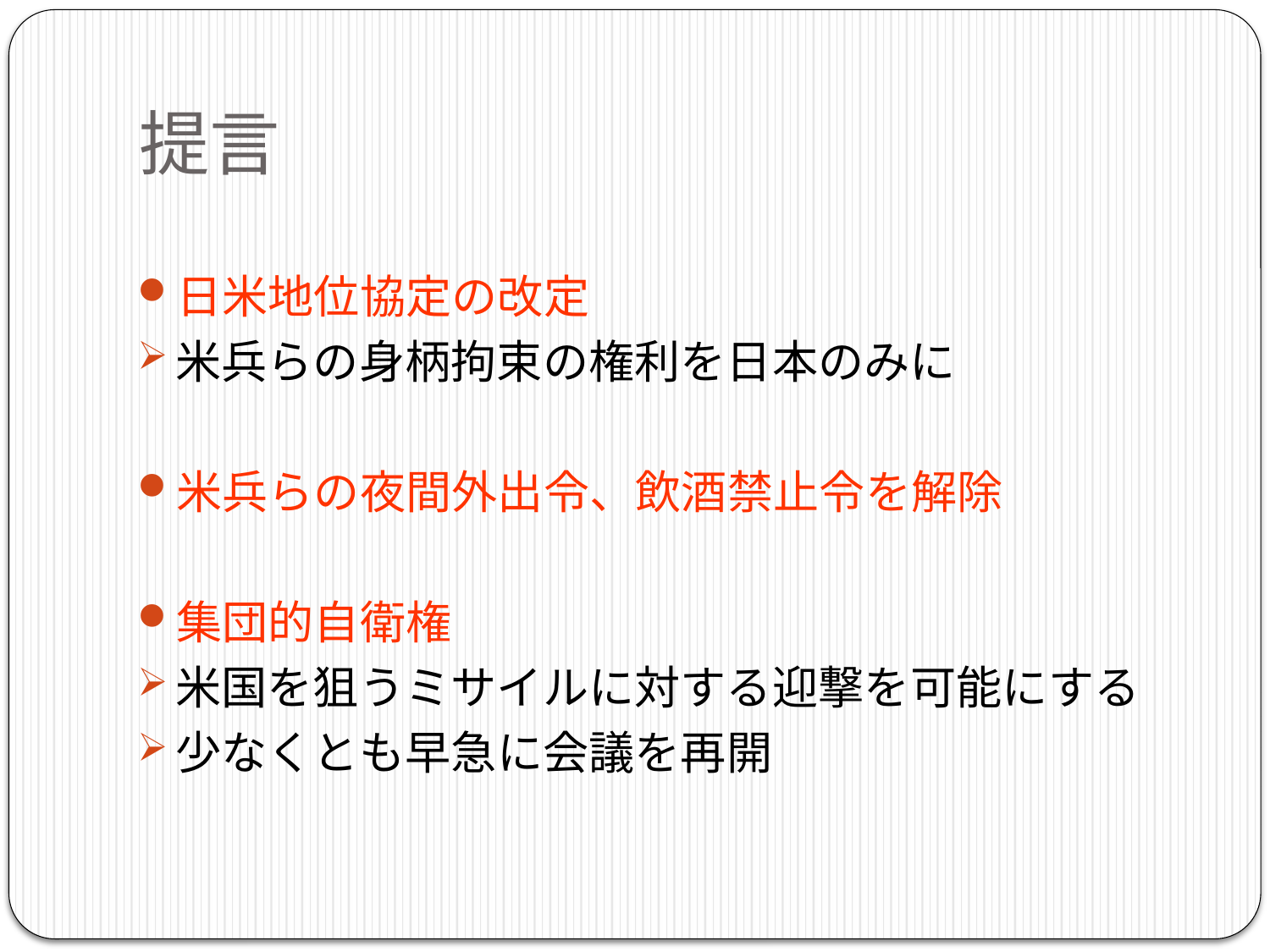

# 提言

日米地位協定の改定
米兵らの身柄拘束の権利を日本のみに

米兵らの夜間外出令、飲酒禁止令を解除

集団的自衛権
米国を狙うミサイルに対する迎撃を可能にする
少なくとも早急に会議を再開